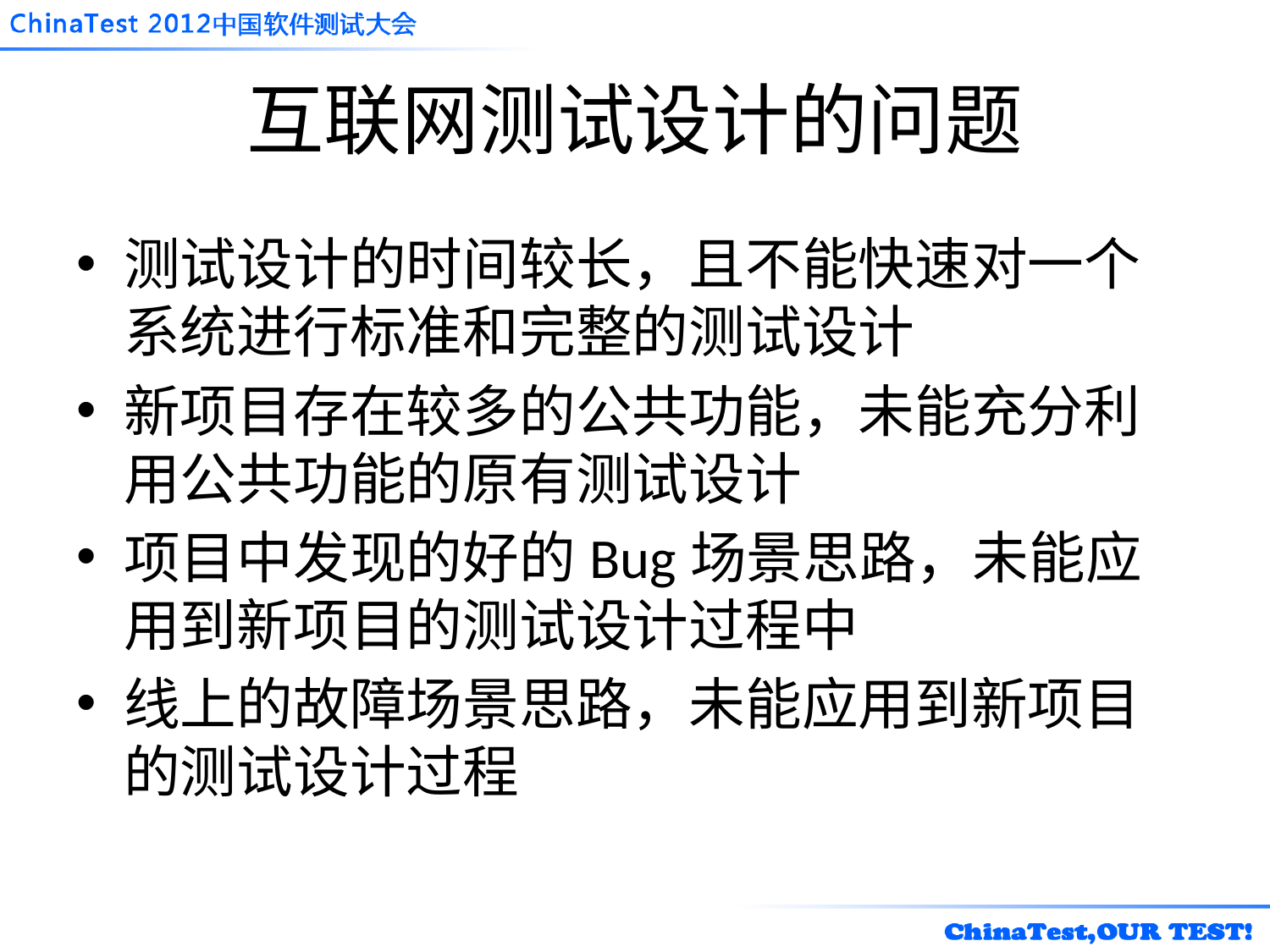

# 互联网测试设计的问题
测试设计的时间较长，且不能快速对一个系统进行标准和完整的测试设计
新项目存在较多的公共功能，未能充分利用公共功能的原有测试设计
项目中发现的好的Bug场景思路，未能应用到新项目的测试设计过程中
线上的故障场景思路，未能应用到新项目的测试设计过程